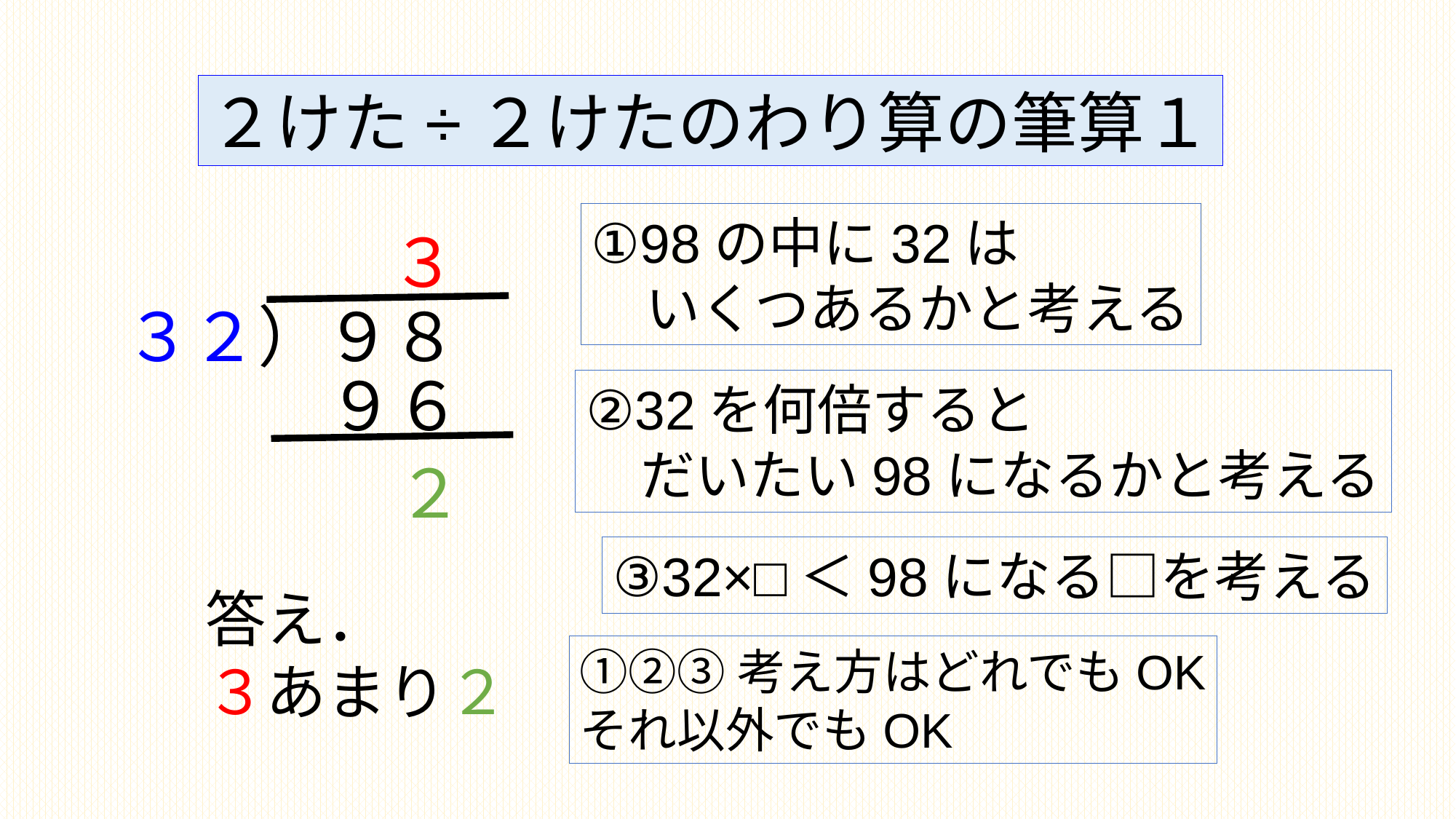

２けた÷２けたのわり算の筆算１
①98の中に32は
　いくつあるかと考える
３
３２）９８
９６
②32を何倍すると
　だいたい98になるかと考える
２
③32×□＜98になる□を考える
答え．
３あまり２
①②③考え方はどれでもOK
それ以外でもOK